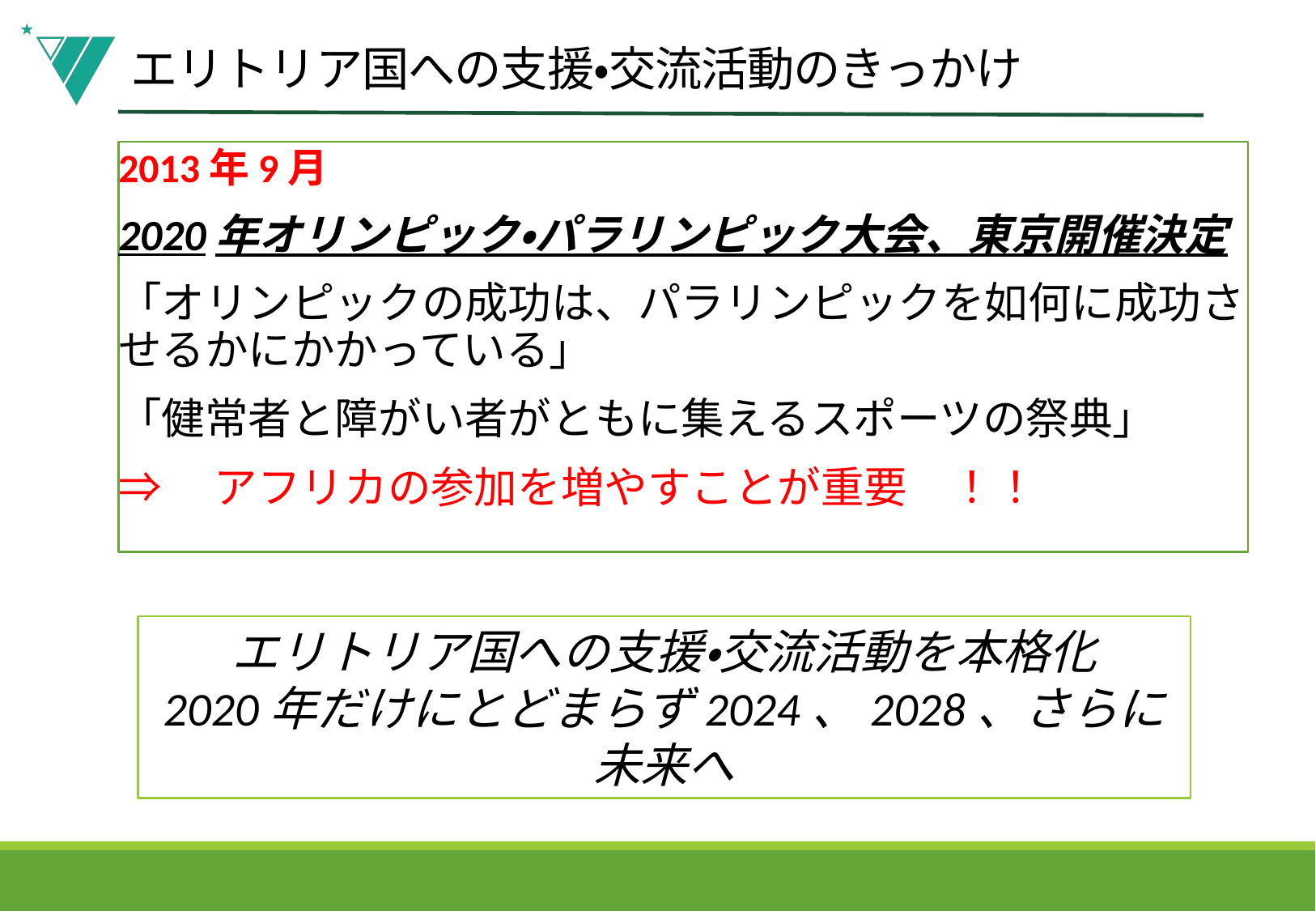

# エリトリア国への支援・交流活動のきっかけ
2013年9月
2020年オリンピック・パラリンピック大会、東京開催決定
「オリンピックの成功は、パラリンピックを如何に成功させるかにかかっている」
「健常者と障がい者がともに集えるスポーツの祭典」
⇒　アフリカの参加を増やすことが重要　！！

エリトリア国への支援・交流活動を本格化
2020年だけにとどまらず2024、2028、さらに未来へ